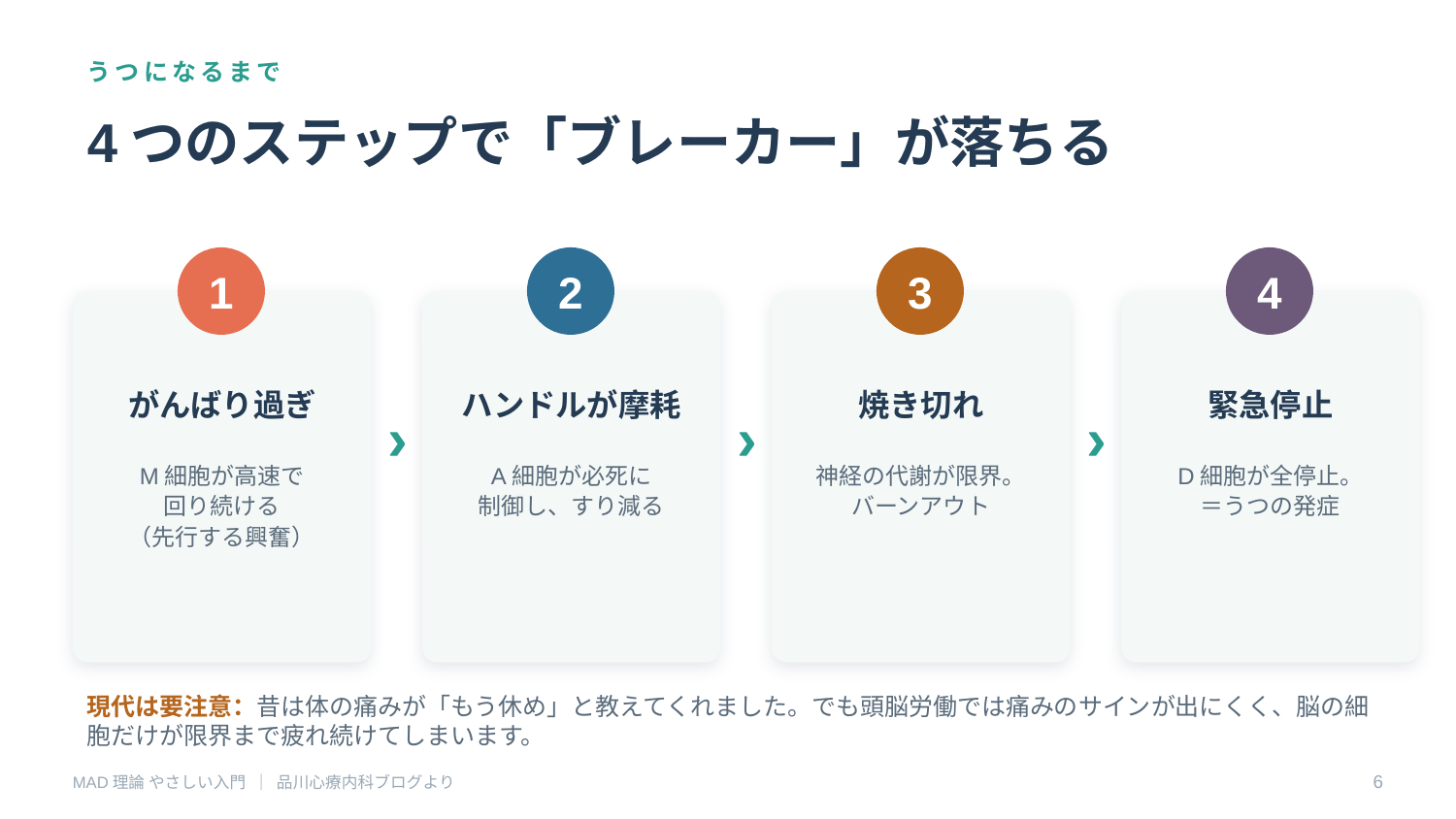

うつになるまで
4つのステップで「ブレーカー」が落ちる

1

2

3

4

がんばり過ぎ
ハンドルが摩耗
焼き切れ
緊急停止
›
›
›
M細胞が高速で
回り続ける
（先行する興奮）
A細胞が必死に
制御し、すり減る
神経の代謝が限界。
バーンアウト
D細胞が全停止。
＝うつの発症
現代は要注意：昔は体の痛みが「もう休め」と教えてくれました。でも頭脳労働では痛みのサインが出にくく、脳の細胞だけが限界まで疲れ続けてしまいます。
MAD理論 やさしい入門  ｜  品川心療内科ブログより
6